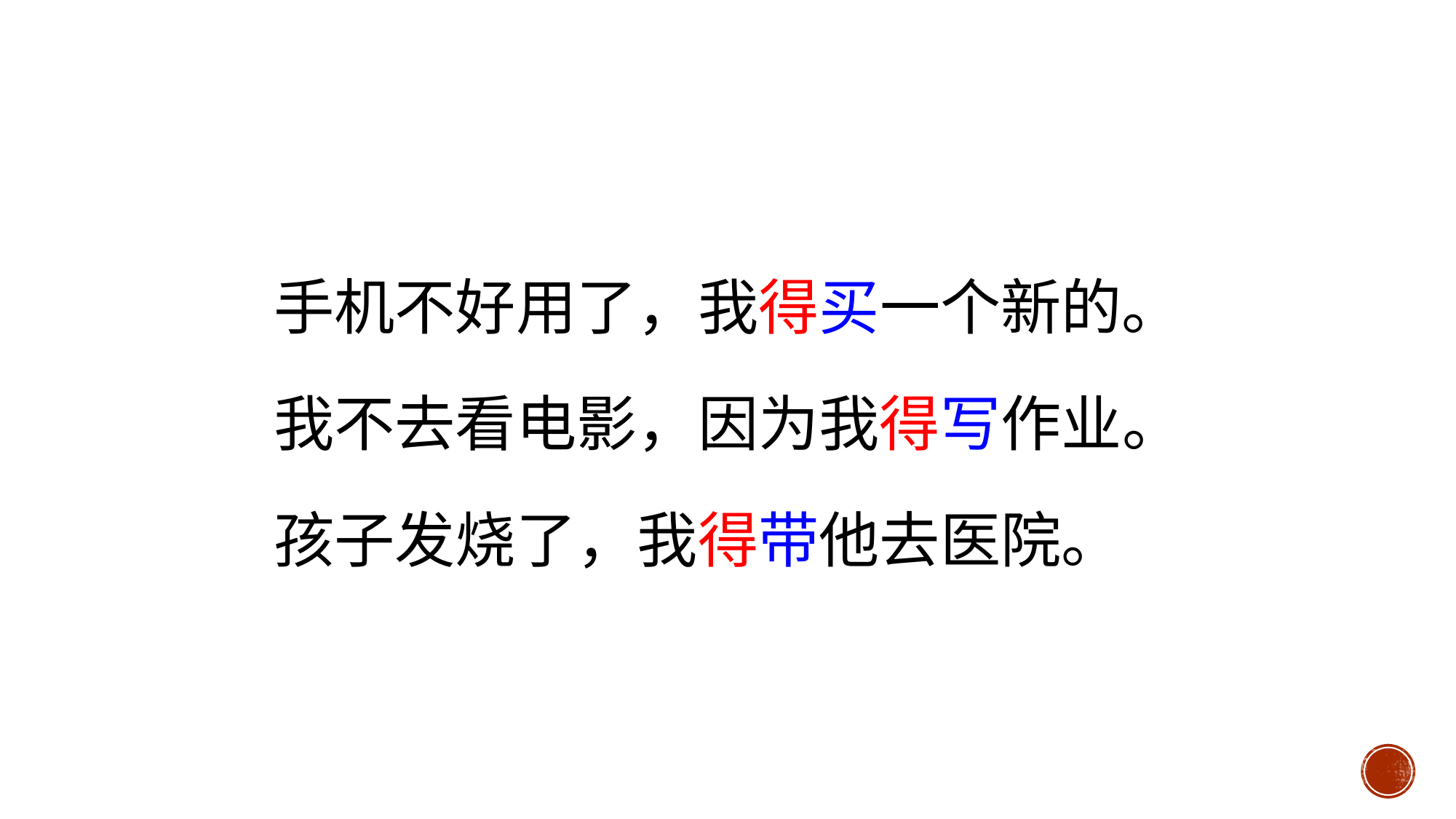

手机不好用了，我得买一个新的。
我不去看电影，因为我得写作业。
孩子发烧了，我得带他去医院。